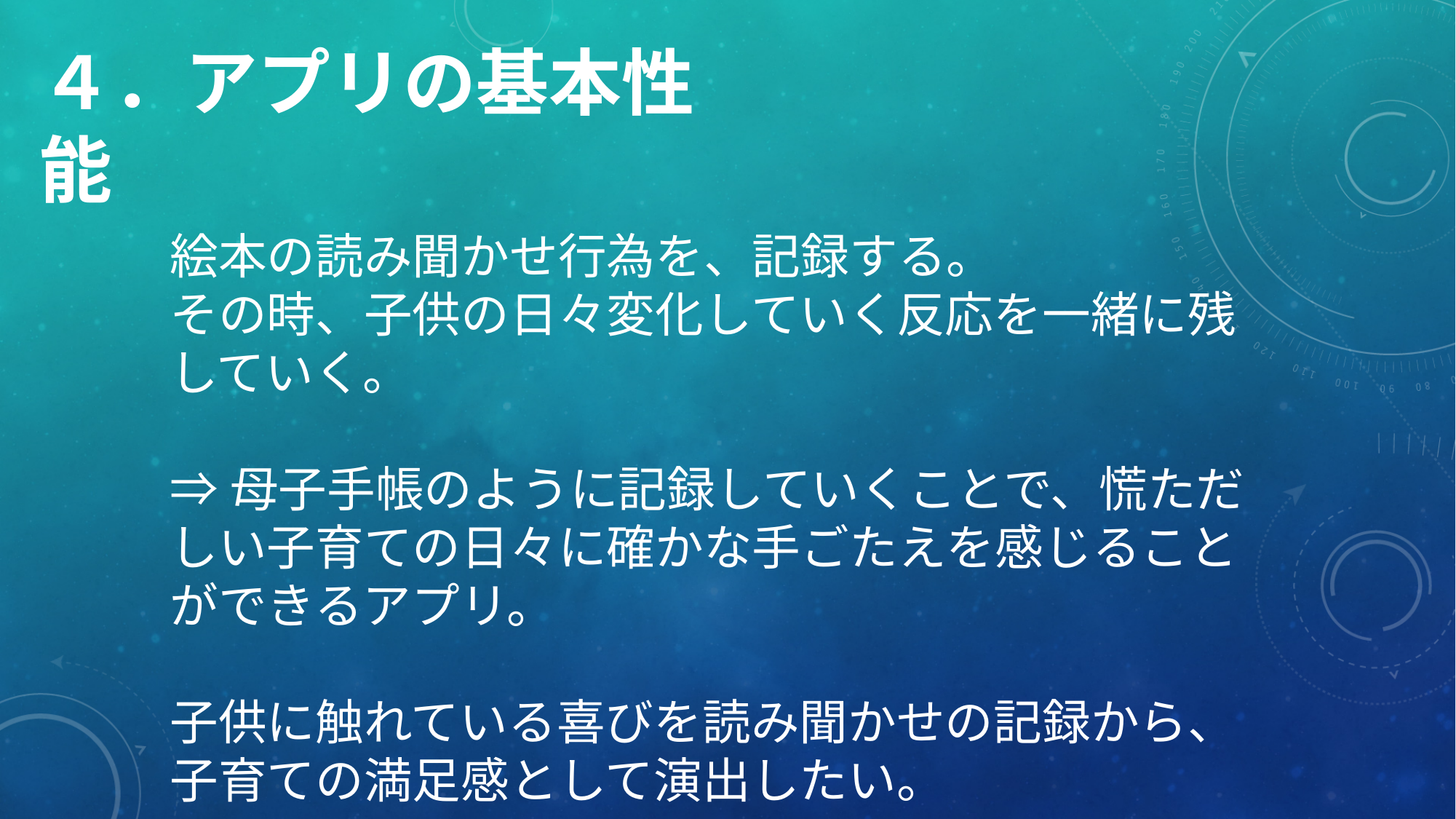

４．アプリの基本性能
絵本の読み聞かせ行為を、記録する。
その時、子供の日々変化していく反応を一緒に残していく。

⇒母子手帳のように記録していくことで、慌ただしい子育ての日々に確かな手ごたえを感じることができるアプリ。

子供に触れている喜びを読み聞かせの記録から、子育ての満足感として演出したい。